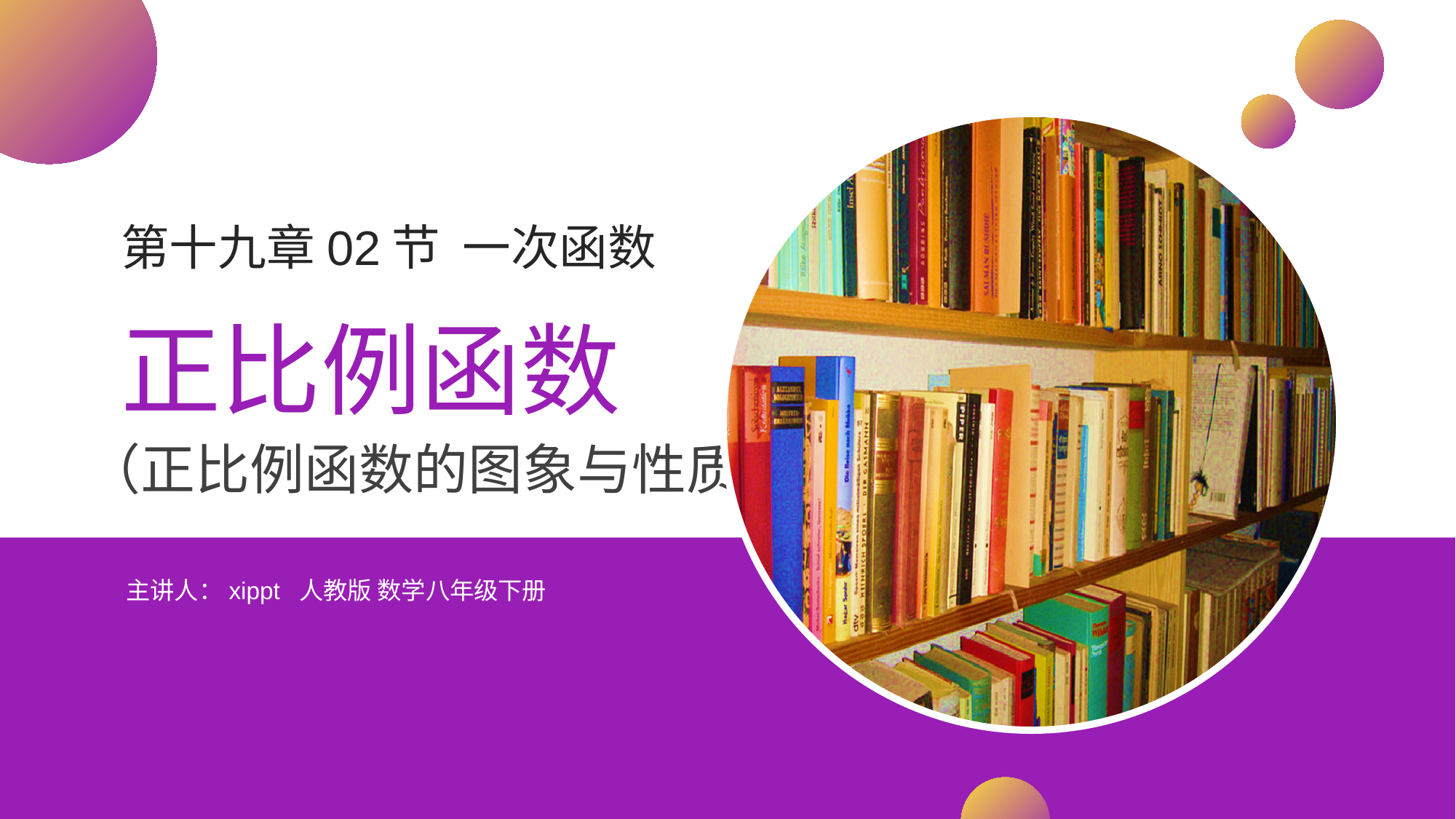

BY YUSHEN

第十九章02节  一次函数
正比例函数
（正比例函数的图象与性质）

主讲人：xippt  人教版 数学八年级下册